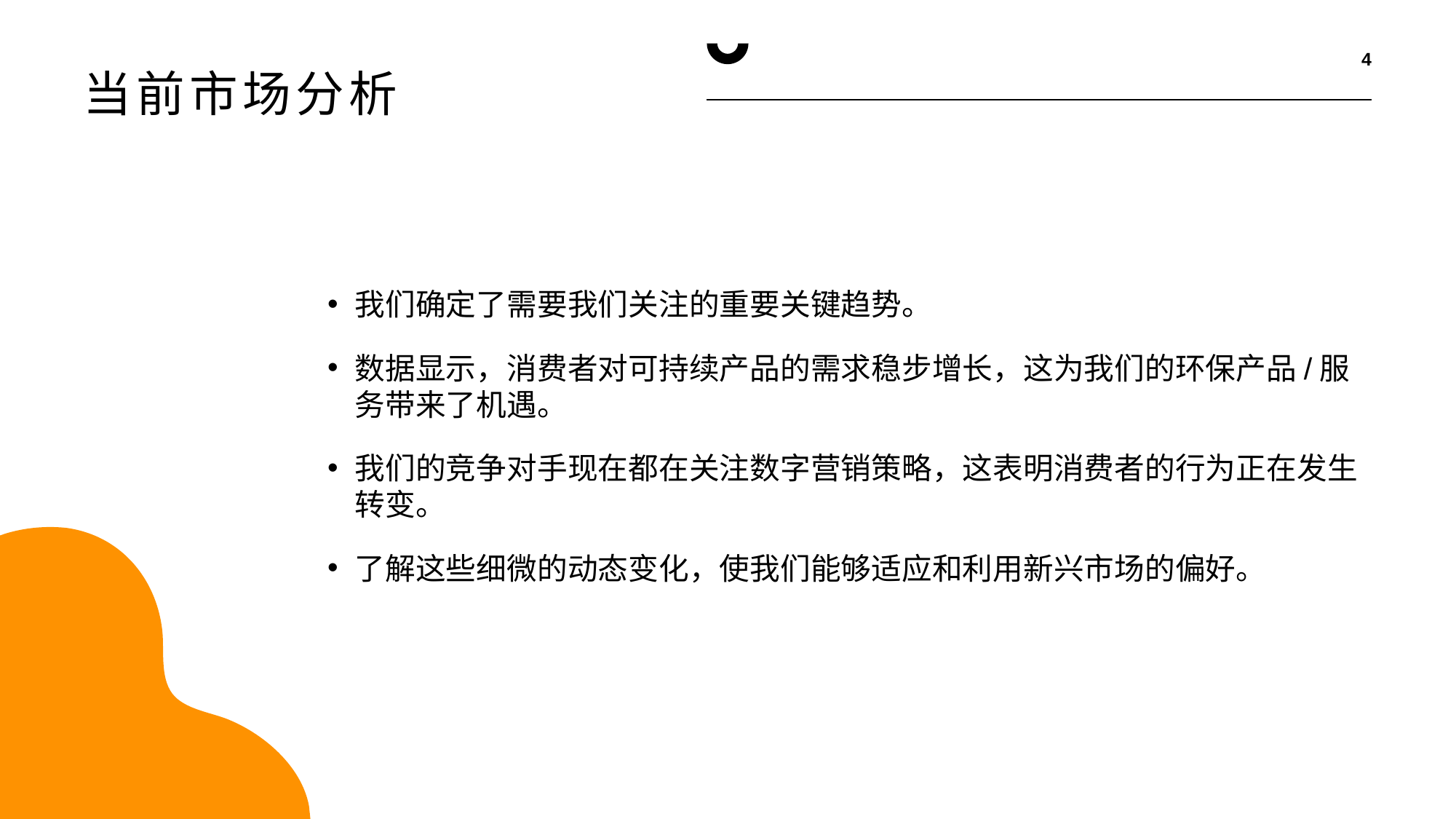

4
# 当前市场分析
我们确定了需要我们关注的重要关键趋势。
数据显示，消费者对可持续产品的需求稳步增长，这为我们的环保产品/服务带来了机遇。
我们的竞争对手现在都在关注数字营销策略，这表明消费者的行为正在发生转变。
了解这些细微的动态变化，使我们能够适应和利用新兴市场的偏好。